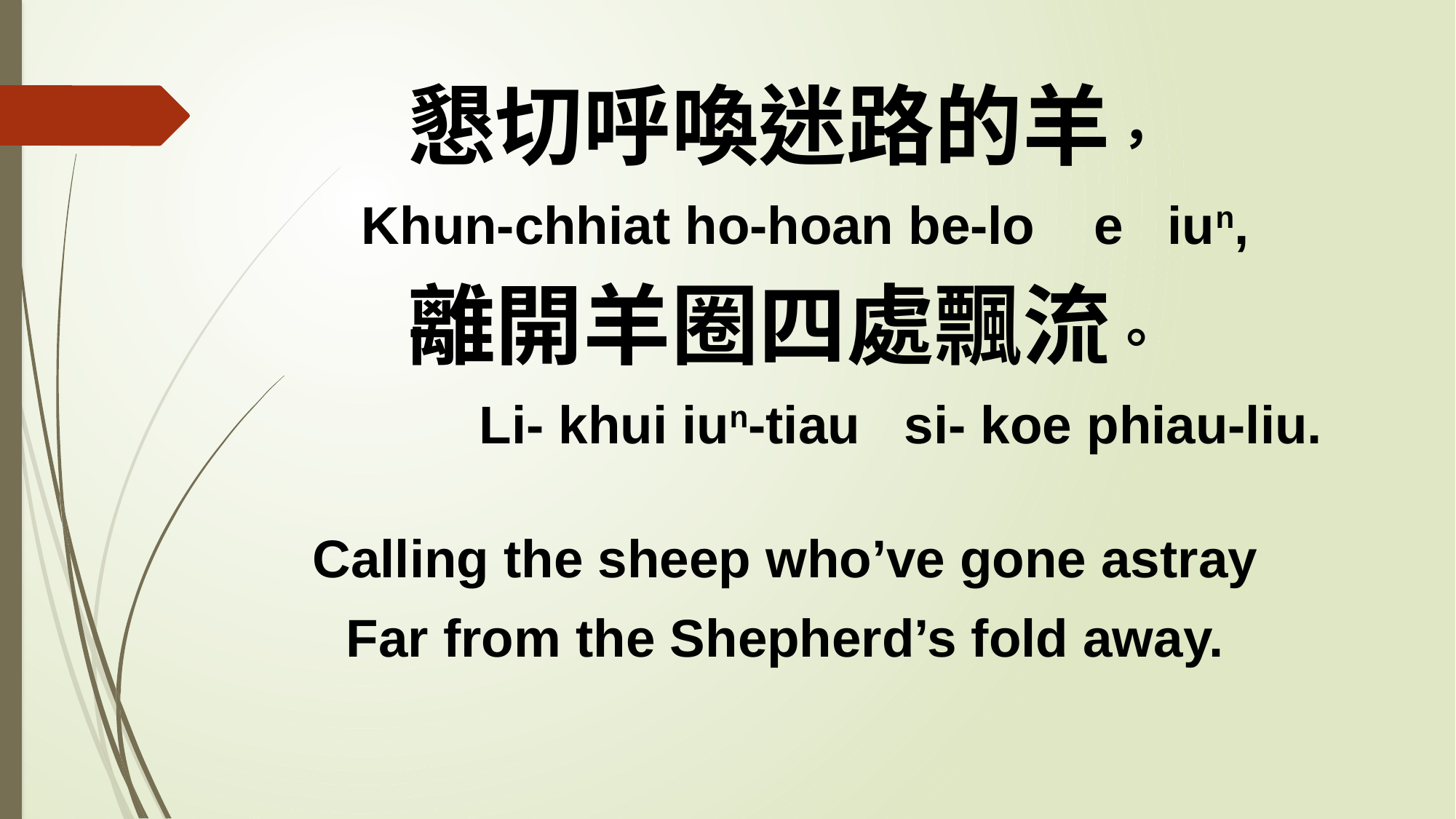

懇切呼喚迷路的羊，
          Khun-chhiat ho-hoan be-lo    e   iun,
離開羊圈四處飄流。
                  Li- khui iun-tiau   si- koe phiau-liu.

Calling the sheep who’ve gone astray
Far from the Shepherd’s fold away.